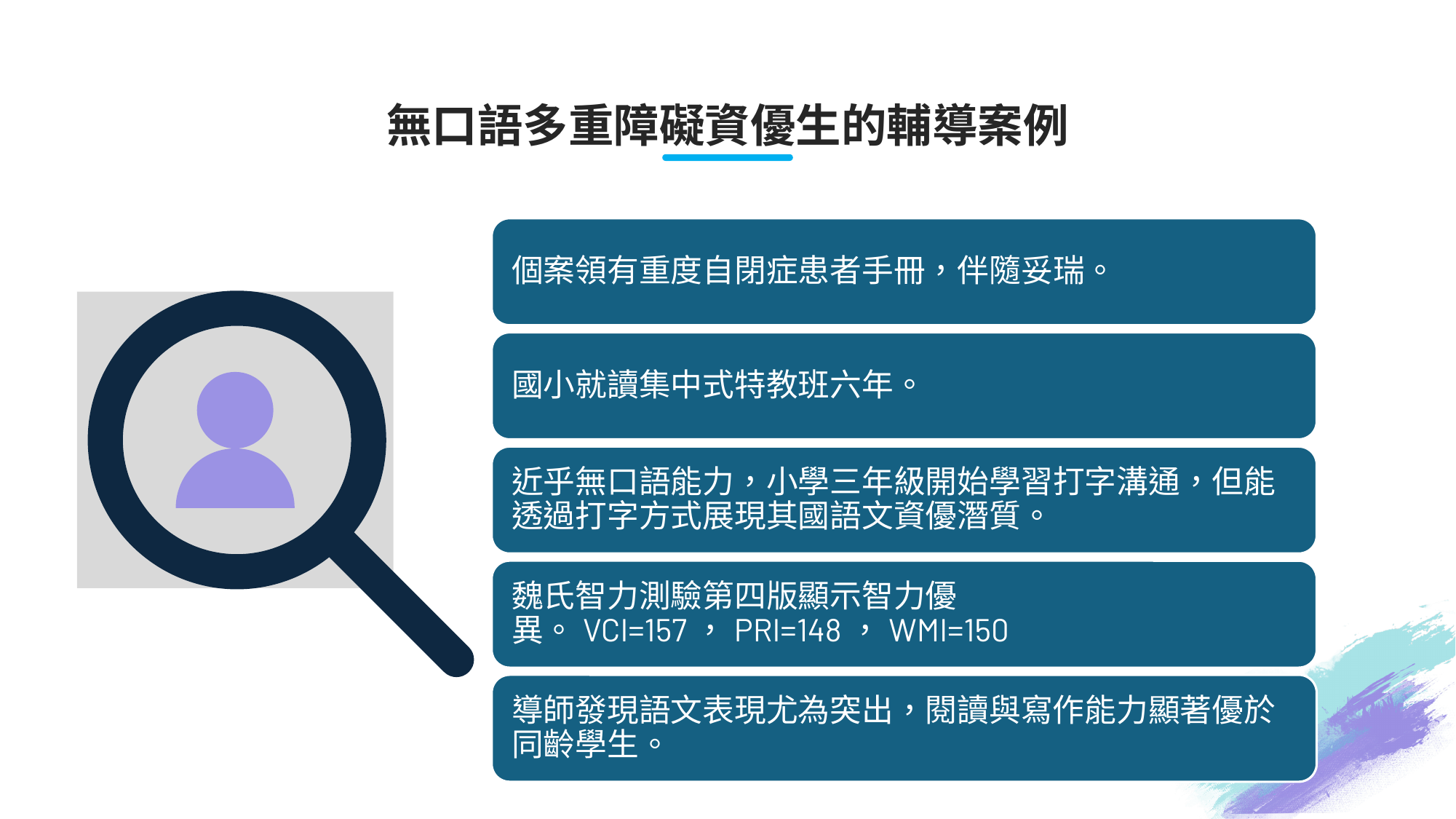

無口語多重障礙資優生的輔導案例

個案領有重度自閉症患者手冊，伴隨妥瑞。
國小就讀集中式特教班六年。
近乎無口語能力，小學三年級開始學習打字溝通，但能透過打字方式展現其國語文資優潛質。
魏氏智力測驗第四版顯示智力優異。VCI=157，PRI=148，WMI=150
導師發現語文表現尤為突出，閱讀與寫作能力顯著優於同齡學生。